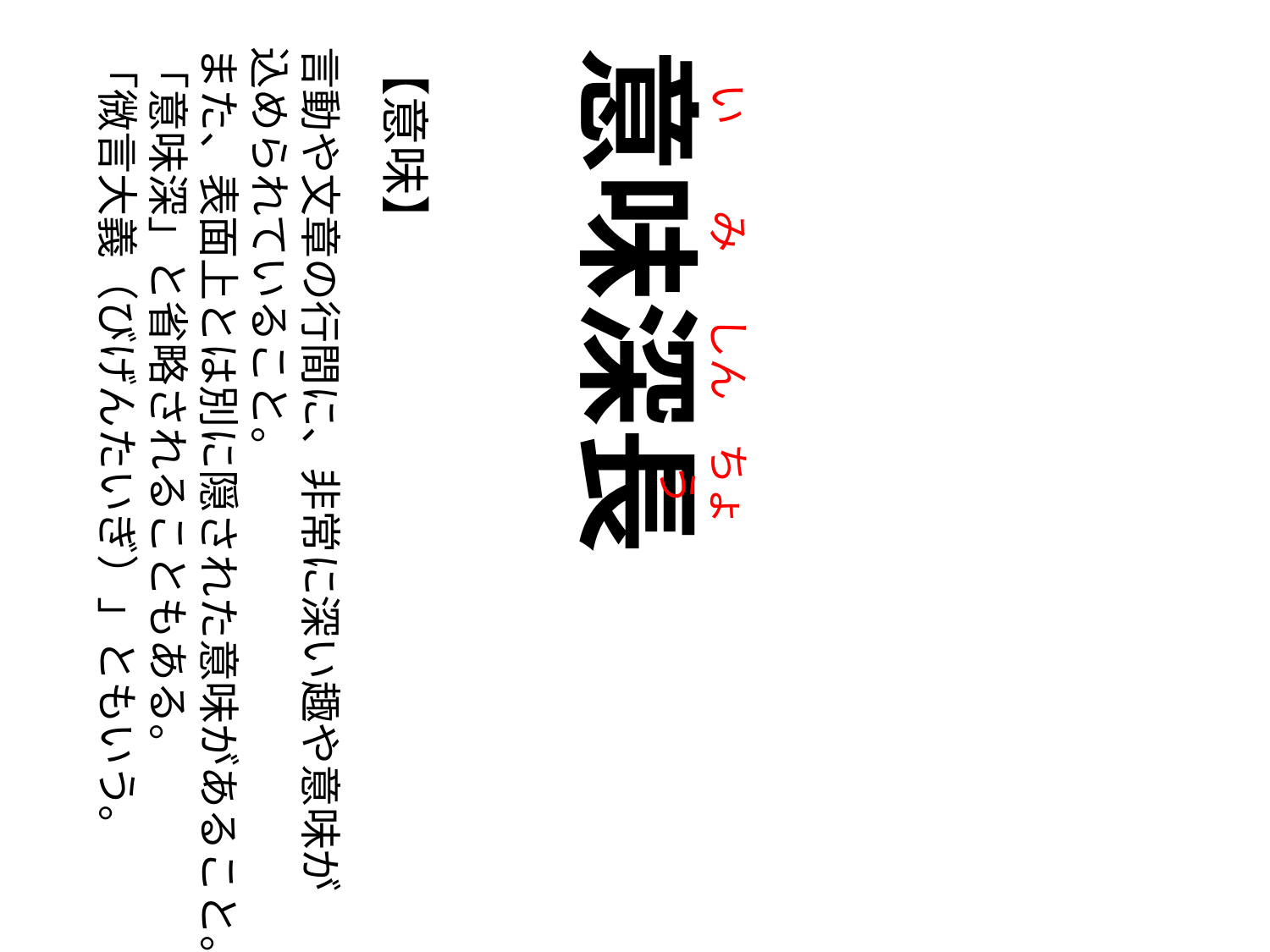

い
み
しん
ちょう
【意味】

言動や文章の行間に、非常に深い趣や意味が
込められていること。
また、表面上とは別に隠された意味があること。
「意味深」と省略されることもある。
「微言大義（びげんたいぎ）」ともいう。
意味深長